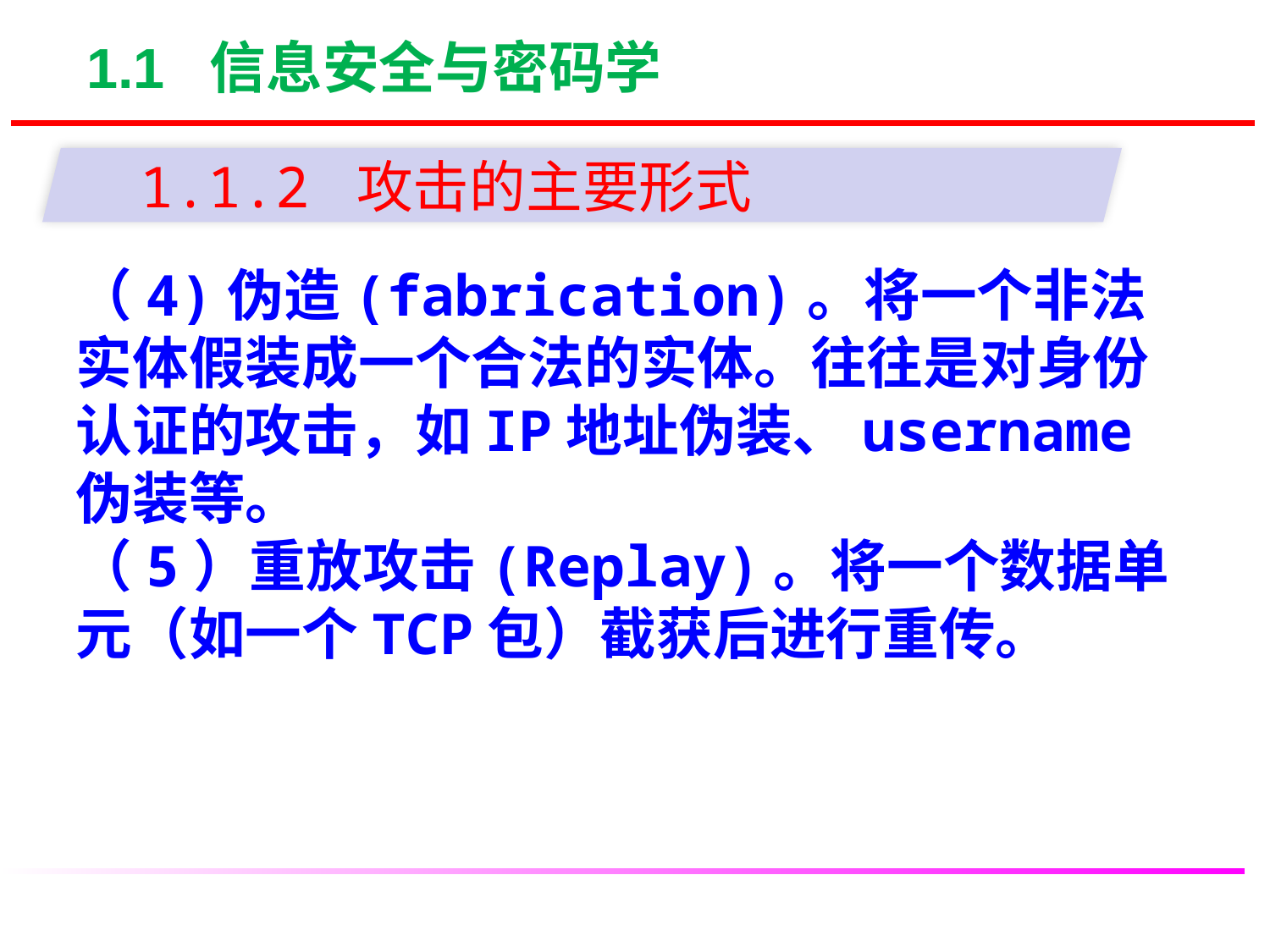

1.1  信息安全与密码学
1.1.2 攻击的主要形式
（4)伪造(fabrication)。将一个非法实体假装成一个合法的实体。往往是对身份认证的攻击，如IP地址伪装、username伪装等。
（5）重放攻击(Replay)。将一个数据单元（如一个TCP包）截获后进行重传。